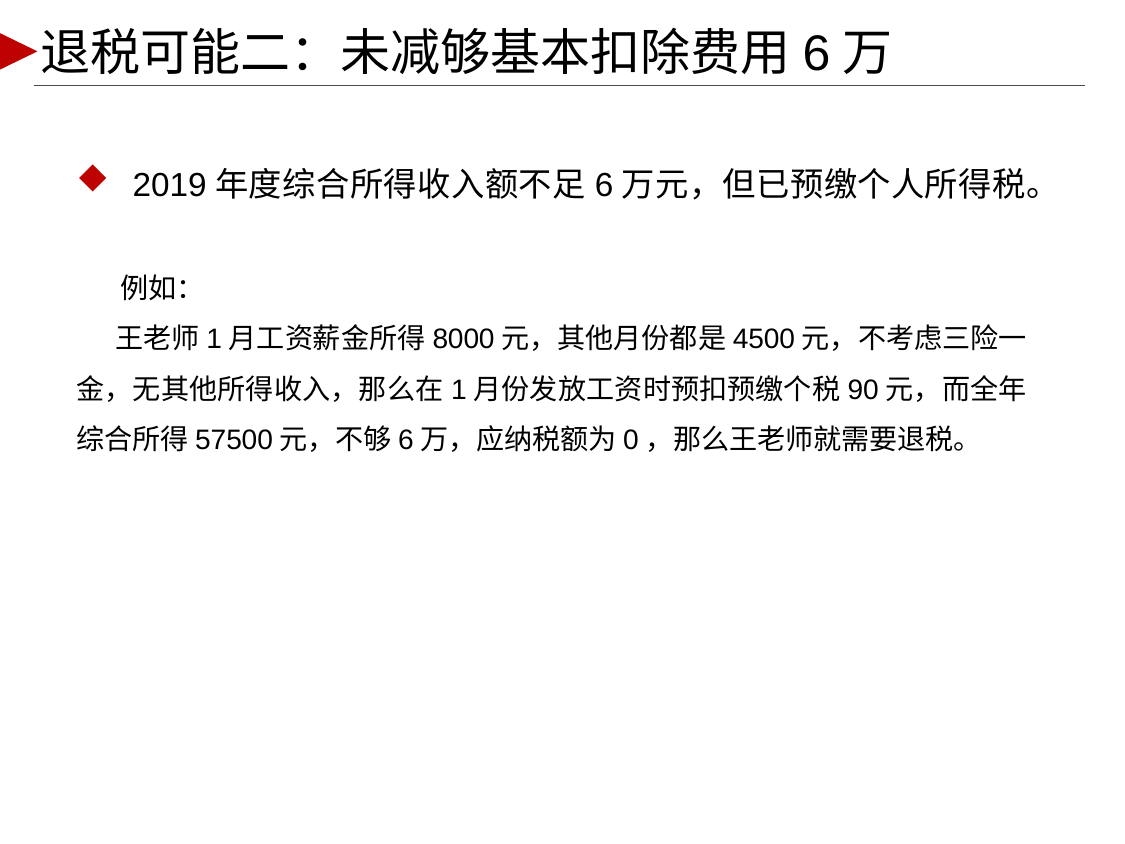

退税可能二：未减够基本扣除费用6万

2019年度综合所得收入额不足6万元，但已预缴个人所得税。

      例如：
     王老师1月工资薪金所得8000元，其他月份都是4500元，不考虑三险一金，无其他所得收入，那么在1月份发放工资时预扣预缴个税90元，而全年综合所得57500元，不够6万，应纳税额为0，那么王老师就需要退税。